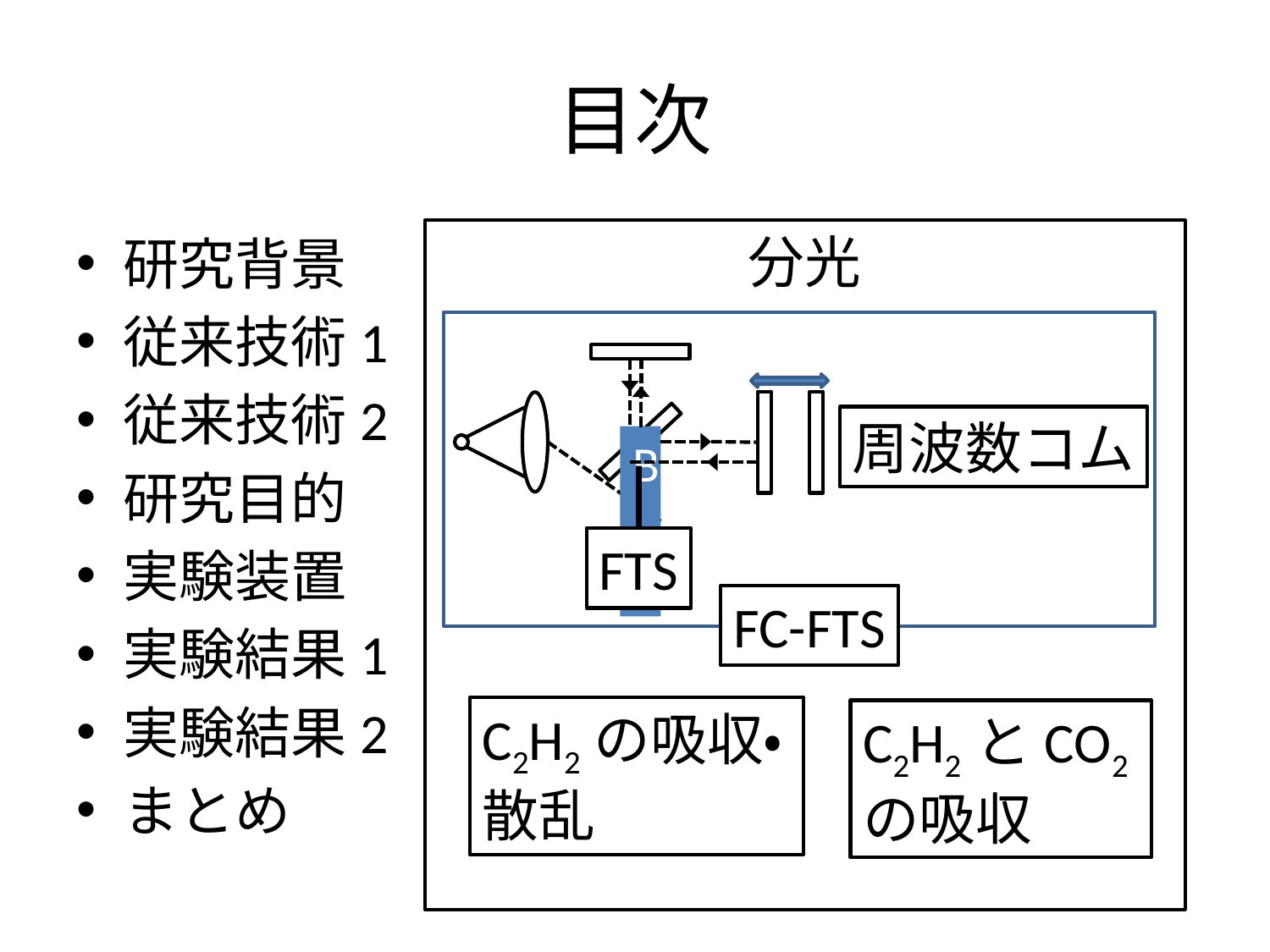

# 目次
分光

研究背景
従来技術1
従来技術2
研究目的
実験装置
実験結果1
実験結果2
まとめ

B.S

周波数コム
FTS
FC-FTS
C2H2の吸収・散乱
C2H2とCO2の吸収